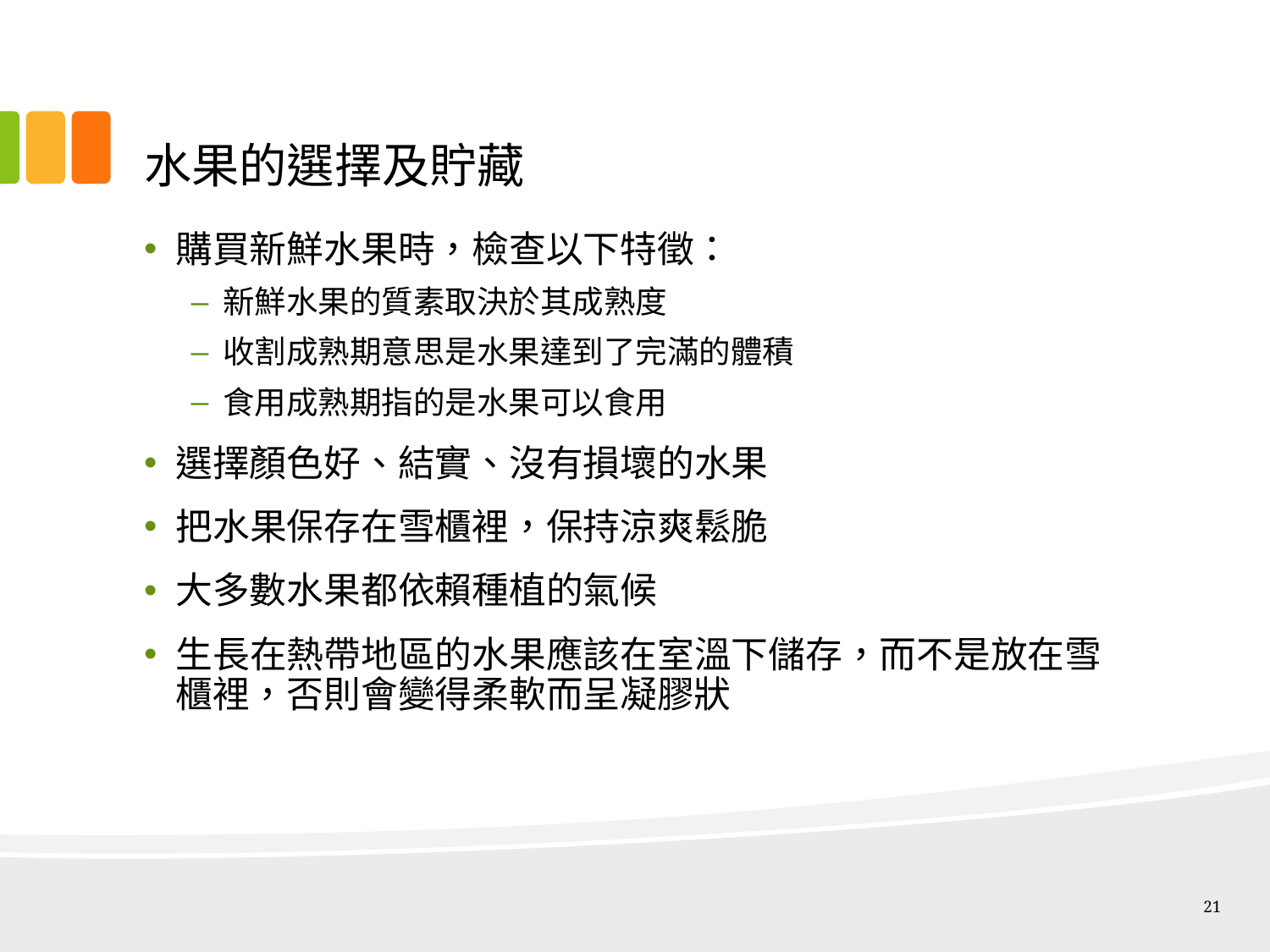

# 水果的選擇及貯藏
購買新鮮水果時，檢查以下特徵：
新鮮水果的質素取決於其成熟度
收割成熟期意思是水果達到了完滿的體積
食用成熟期指的是水果可以食用
選擇顏色好、結實、沒有損壞的水果
把水果保存在雪櫃裡，保持涼爽鬆脆
大多數水果都依賴種植的氣候
生長在熱帶地區的水果應該在室溫下儲存，而不是放在雪櫃裡，否則會變得柔軟而呈凝膠狀
21